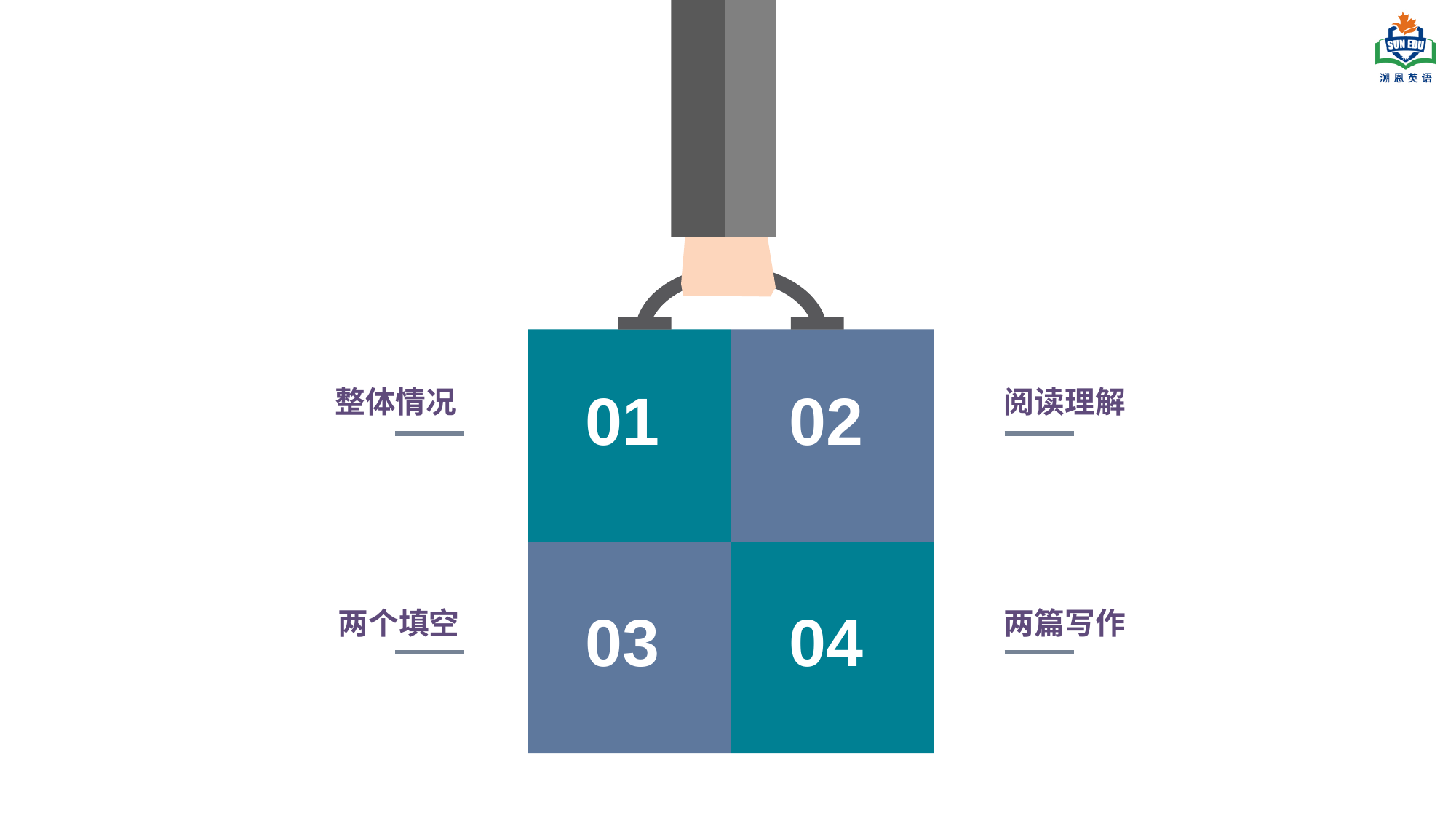

01
02
整体情况
阅读理解

03
04
两个填空
两篇写作